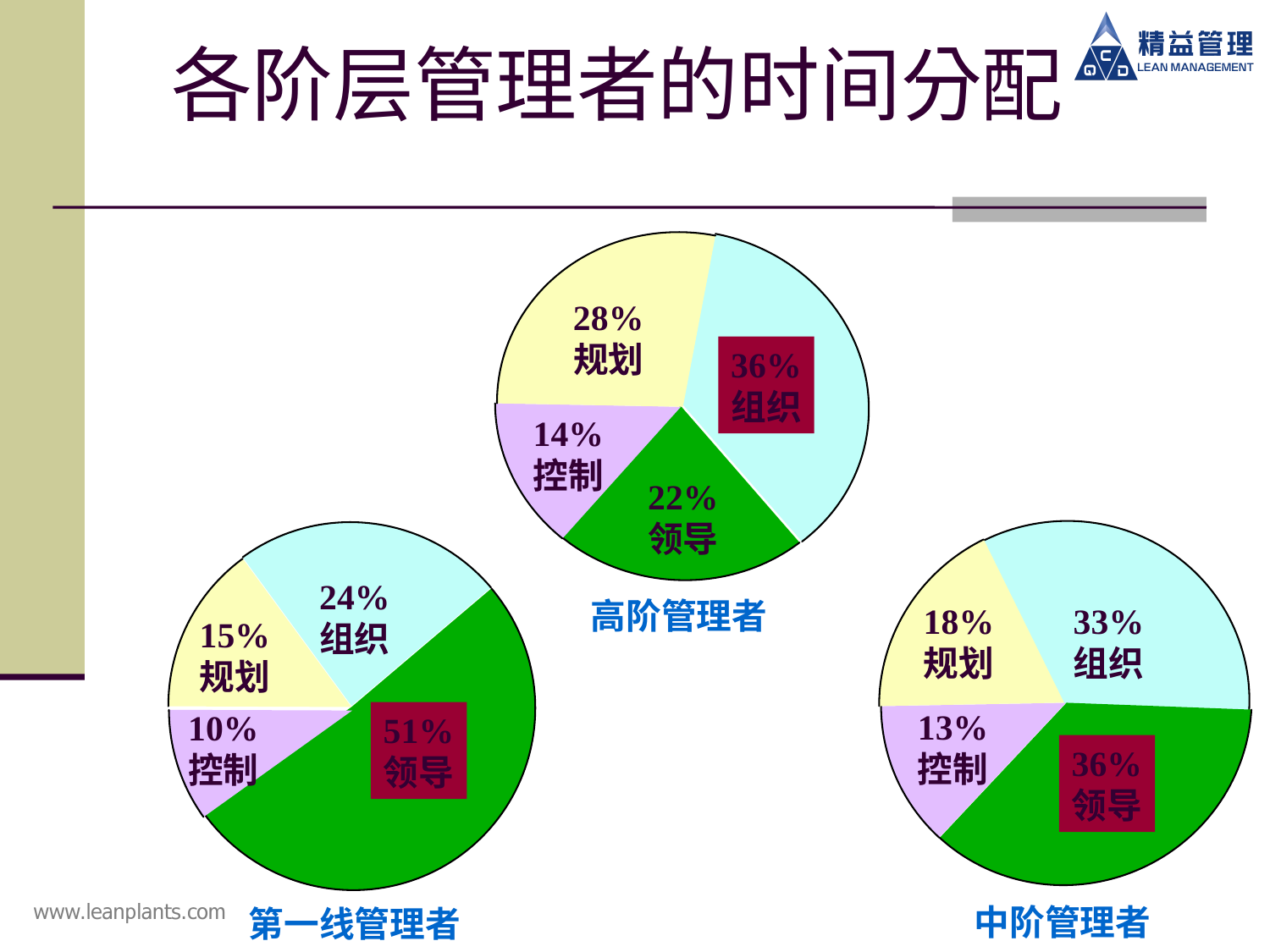

# 各阶层管理者的时间分配

28%
规划
36%
组织
14%
控制
22%
领导
高阶管理者

24%
组织
15%
规划
10%
控制
51%
领导
第一线管理者

18%
规划
33%
组织
13%
控制
36%
领导
中阶管理者